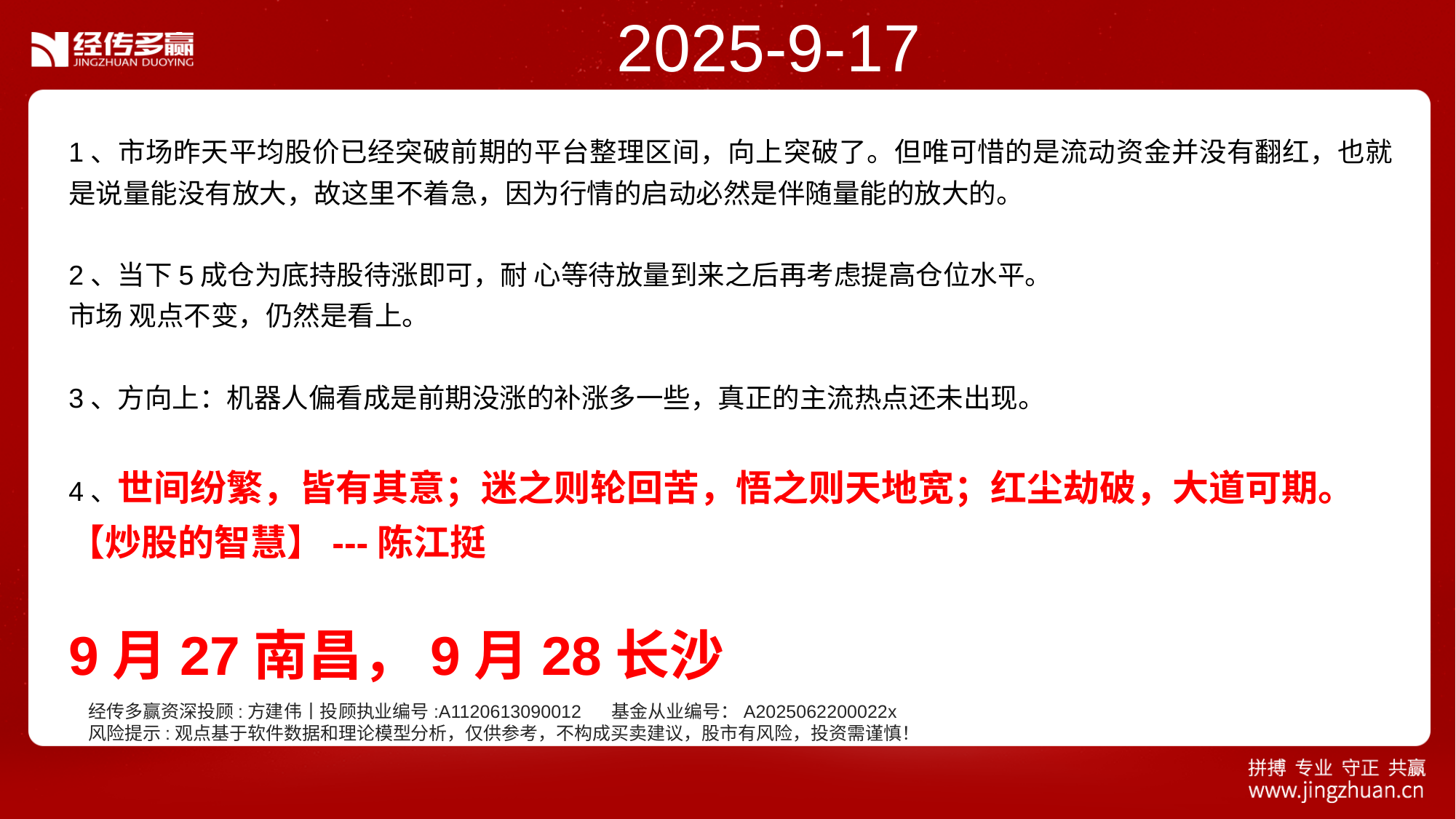

2025-9-17
1、市场昨天平均股价已经突破前期的平台整理区间，向上突破了。但唯可惜的是流动资金并没有翻红，也就是说量能没有放大，故这里不着急，因为行情的启动必然是伴随量能的放大的。

2、当下5成仓为底持股待涨即可，耐 心等待放量到来之后再考虑提高仓位水平。
市场 观点不变，仍然是看上。

3、方向上：机器人偏看成是前期没涨的补涨多一些，真正的主流热点还未出现。

4、世间纷繁，皆有其意；迷之则轮回苦，悟之则天地宽；红尘劫破，大道可期。
【炒股的智慧】---陈江挺

9月27南昌，9月28长沙